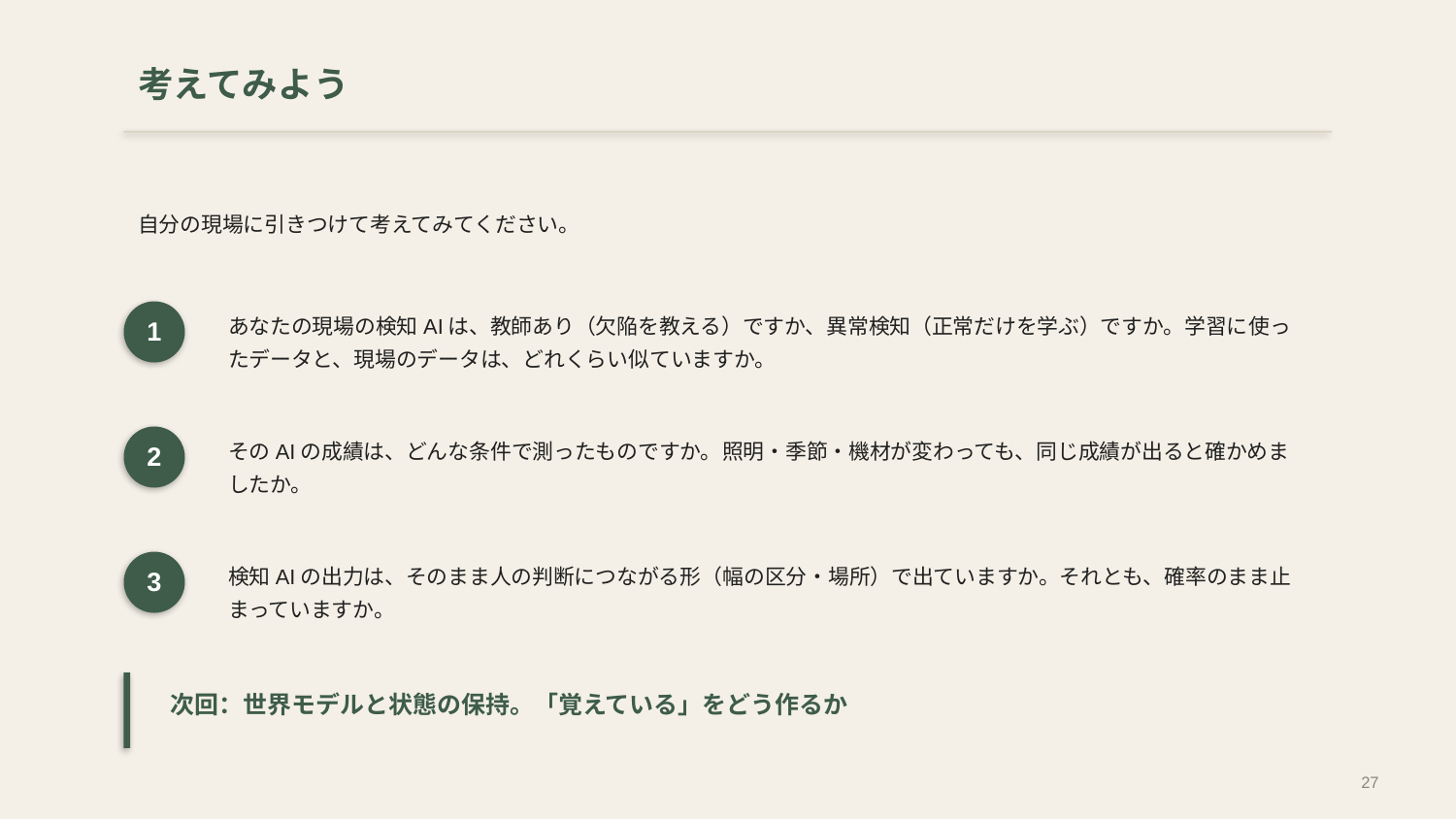

考えてみよう

自分の現場に引きつけて考えてみてください。
あなたの現場の検知AIは、教師あり（欠陥を教える）ですか、異常検知（正常だけを学ぶ）ですか。学習に使ったデータと、現場のデータは、どれくらい似ていますか。

1
そのAIの成績は、どんな条件で測ったものですか。照明・季節・機材が変わっても、同じ成績が出ると確かめましたか。

2
検知AIの出力は、そのまま人の判断につながる形（幅の区分・場所）で出ていますか。それとも、確率のまま止まっていますか。

3

次回：世界モデルと状態の保持。「覚えている」をどう作るか
27